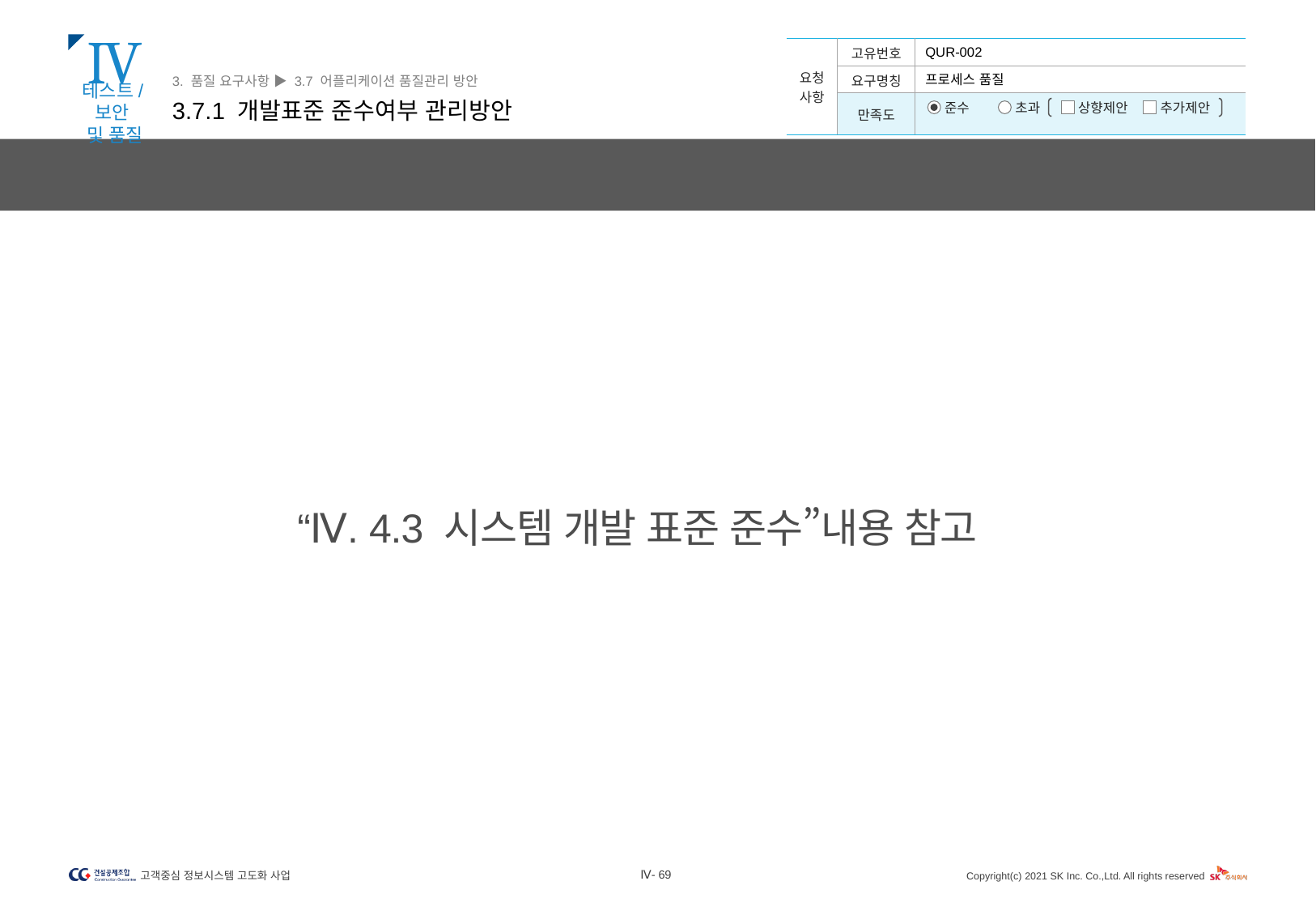

Ⅳ

테스트/보안
및 품질
3. 품질 요구사항 ▶ 3.7 어플리케이션 품질관리 방안
3.7.1 개발표준 준수여부 관리방안
QUR-002
프로세스 품질

Ⅳ.3.7.1 개발표준 준수여부 관리방안 요구사항은 Ⅳ.4.3 시스템 개발 표준 준수 으로 대체 합니다.
“Ⅳ. 4.3 시스템 개발 표준 준수”내용 참고